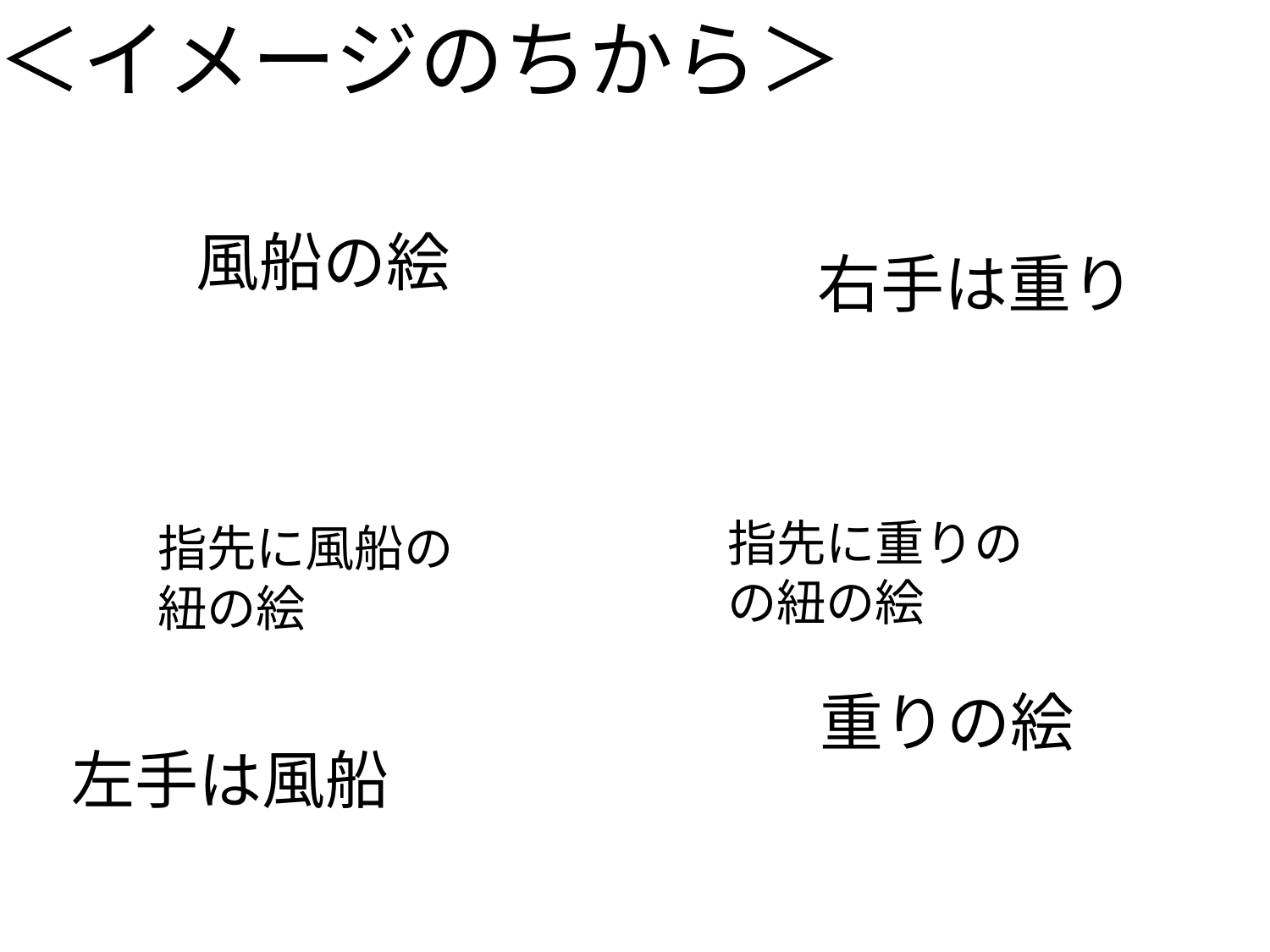

＜イメージのちから＞
風船の絵
右手は重り

指先に重りのの紐の絵
指先に風船の紐の絵
重りの絵
左手は風船